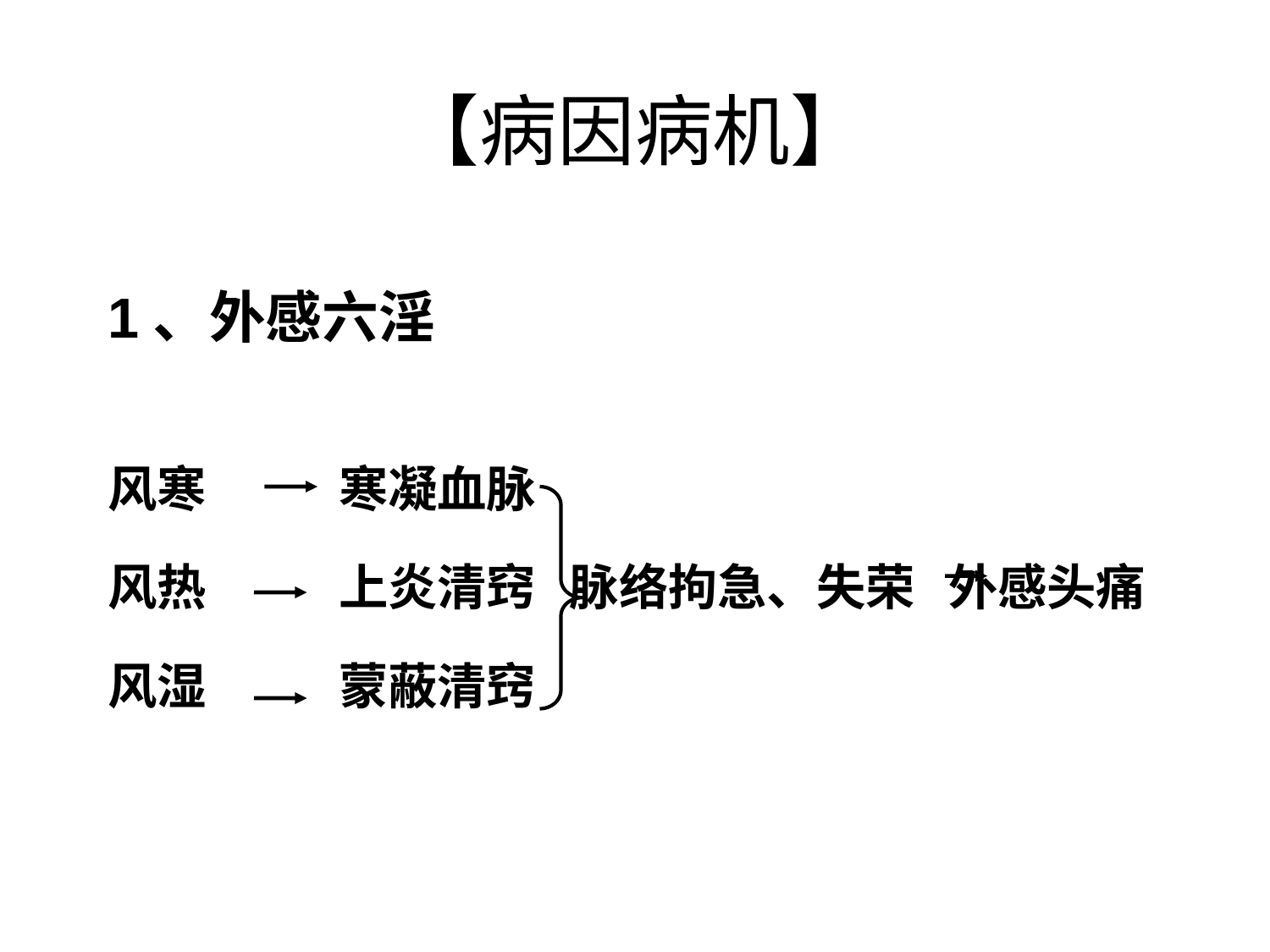

# 【病因病机】
1、外感六淫

风寒   　　寒凝血脉
风热   　　上炎清窍   脉络拘急、失荣   外感头痛
风湿   　　蒙蔽清窍